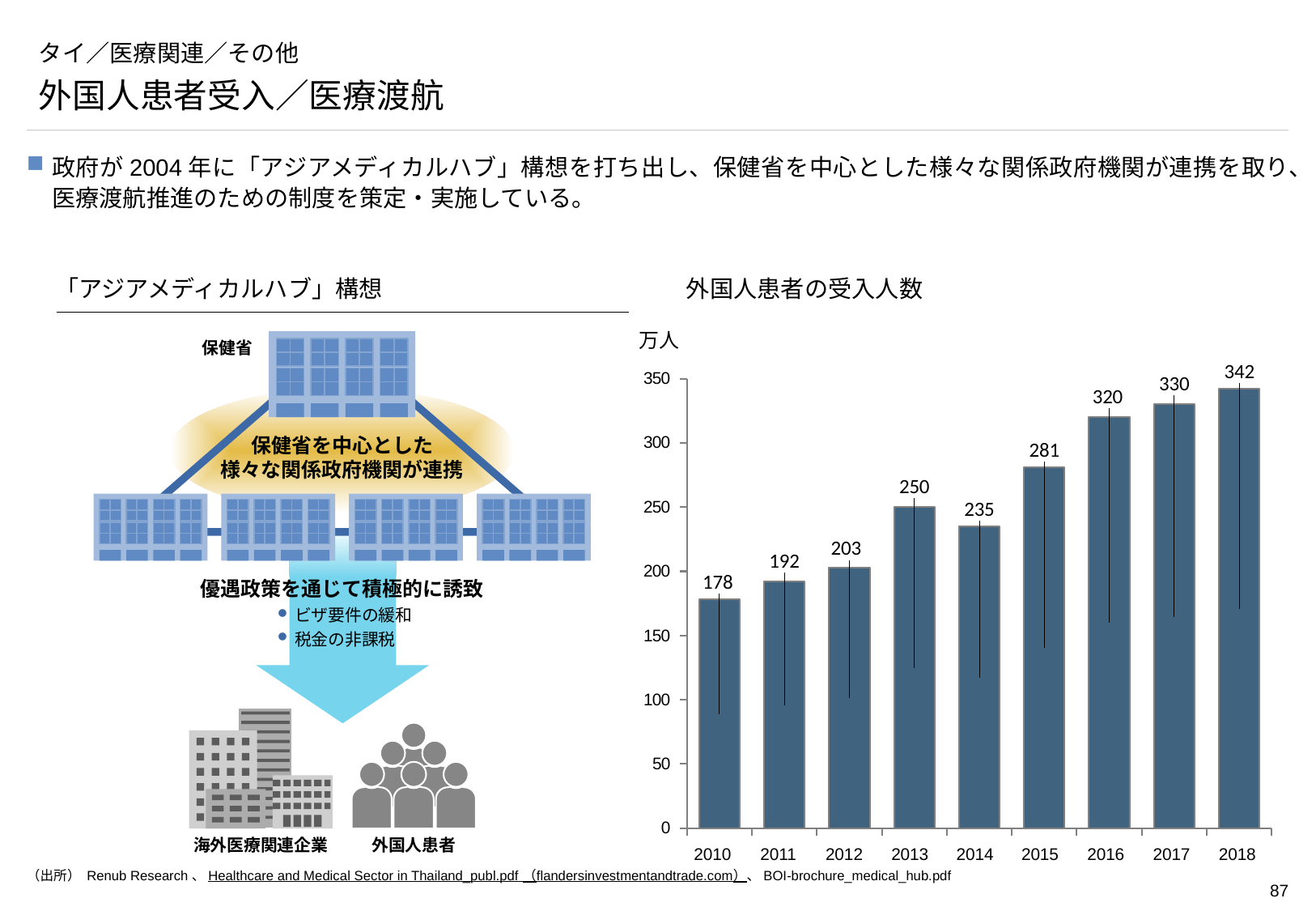

# タイ／医療関連／その他
外国人患者受入／医療渡航
政府が2004年に「アジアメディカルハブ」構想を打ち出し、保健省を中心とした様々な関係政府機関が連携を取り、医療渡航推進のための制度を策定・実施している。
「アジアメディカルハブ」構想
外国人患者の受入人数
万人
保健省

### Chart

| Category |  |
|---|---|
|  | 178.0 |
|  | 192.0 |
|  | 203.0 |
|  | 250.0 |
|  | 235.0 |
|  | 281.0 |
|  | 320.0 |
|  | 330.0 |
|  | 342.0 |
保健省を中心とした
様々な関係政府機関が連携

優遇政策を通じて積極的に誘致
ビザ要件の緩和
税金の非課税

海外医療関連企業
外国人患者
2010
2011
2012
2013
2014
2015
2016
2017
2018
（出所） Renub Research、Healthcare and Medical Sector in Thailand_publ.pdf （flandersinvestmentandtrade.com）、BOI-brochure_medical_hub.pdf